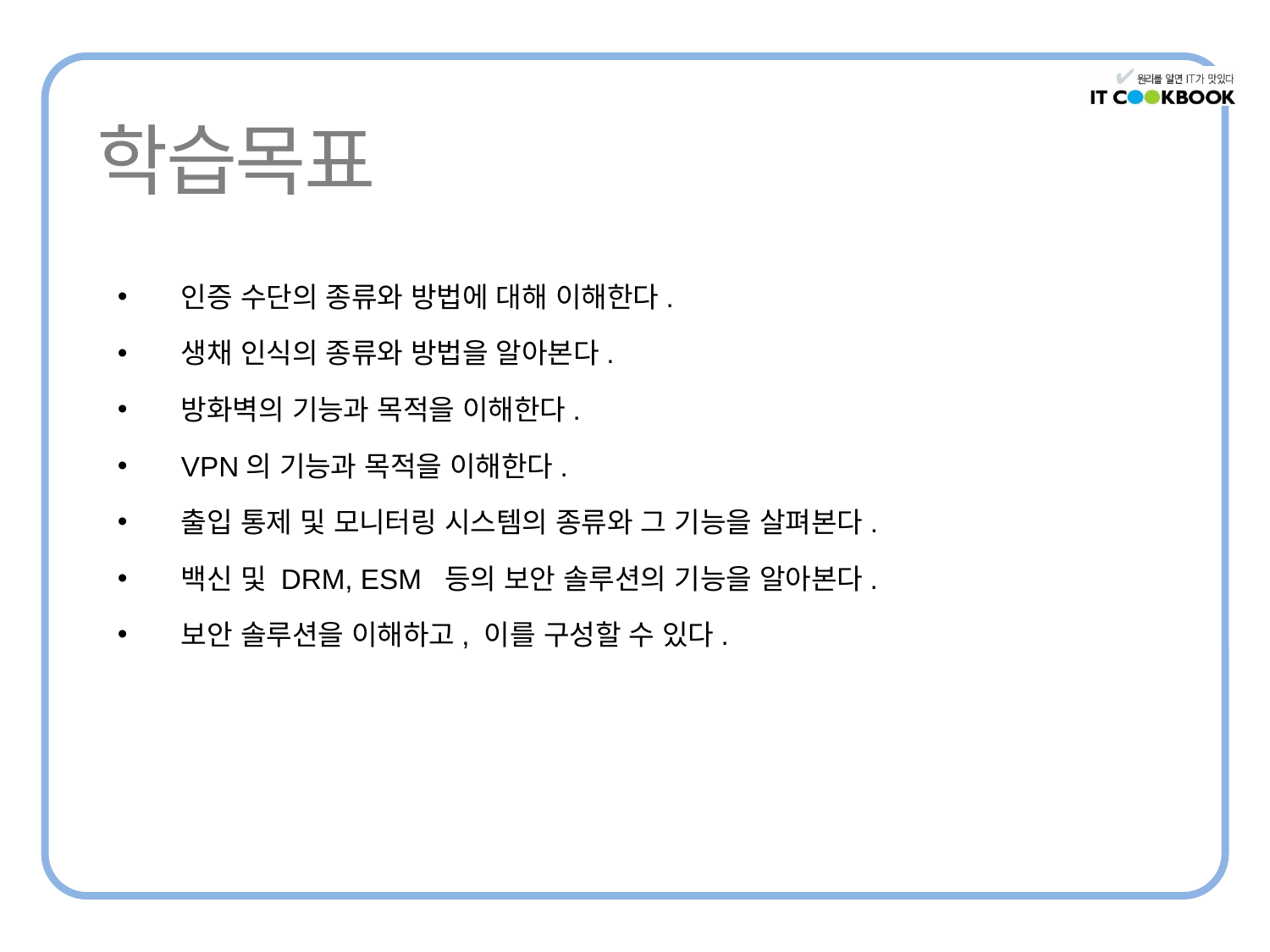

인증 수단의 종류와 방법에 대해 이해한다.
생채 인식의 종류와 방법을 알아본다.
방화벽의 기능과 목적을 이해한다.
VPN의 기능과 목적을 이해한다.
출입 통제 및 모니터링 시스템의 종류와 그 기능을 살펴본다.
백신 및 DRM, ESM  등의 보안 솔루션의 기능을 알아본다.
보안 솔루션을 이해하고, 이를 구성할 수 있다.